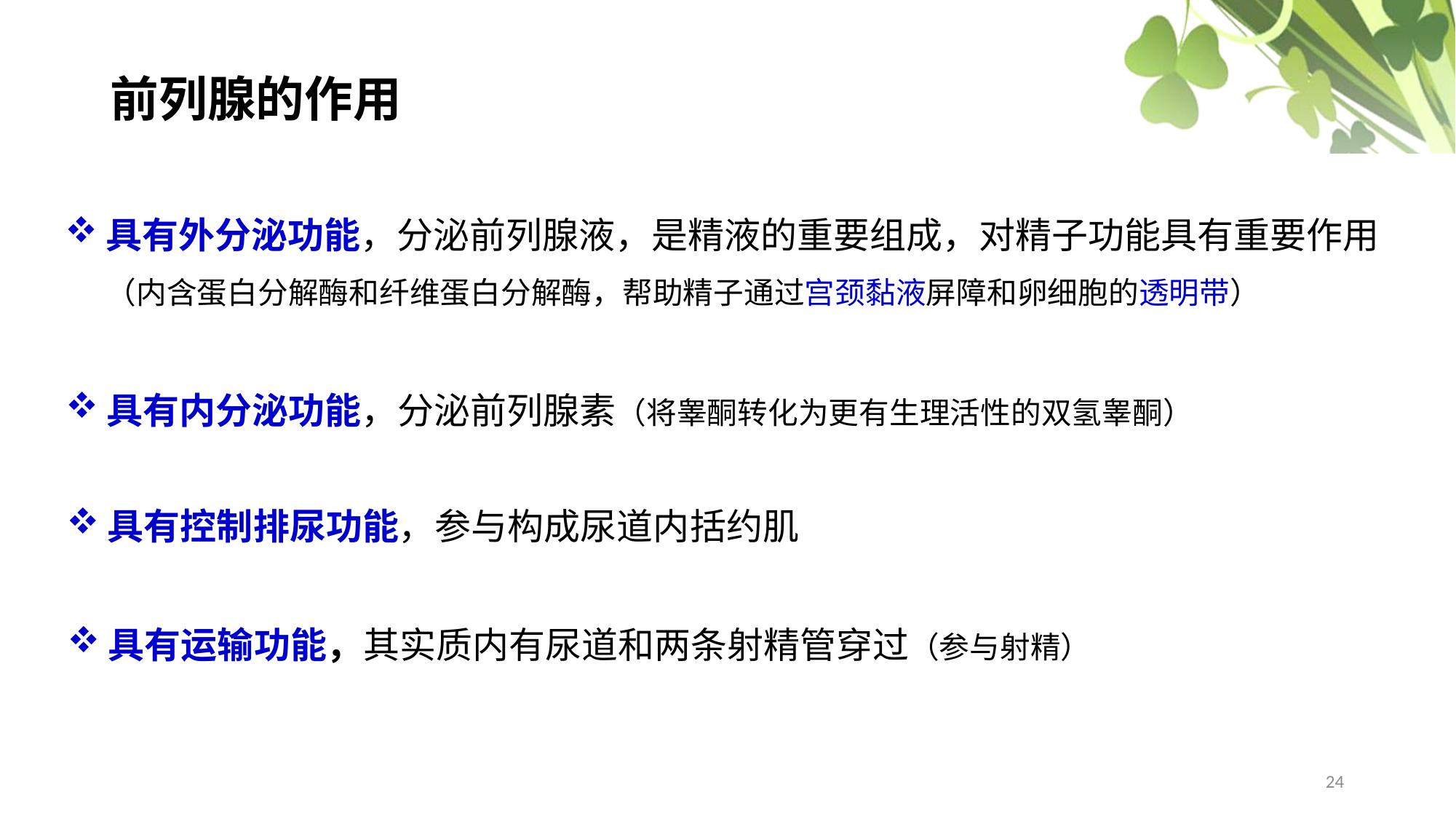

前列腺的作用
具有外分泌功能，分泌前列腺液，是精液的重要组成，对精子功能具有重要作用（内含蛋白分解酶和纤维蛋白分解酶，帮助精子通过宫颈黏液屏障和卵细胞的透明带）
具有内分泌功能，分泌前列腺素（将睾酮转化为更有生理活性的双氢睾酮）
具有控制排尿功能，参与构成尿道内括约肌
具有运输功能，其实质内有尿道和两条射精管穿过（参与射精）
24